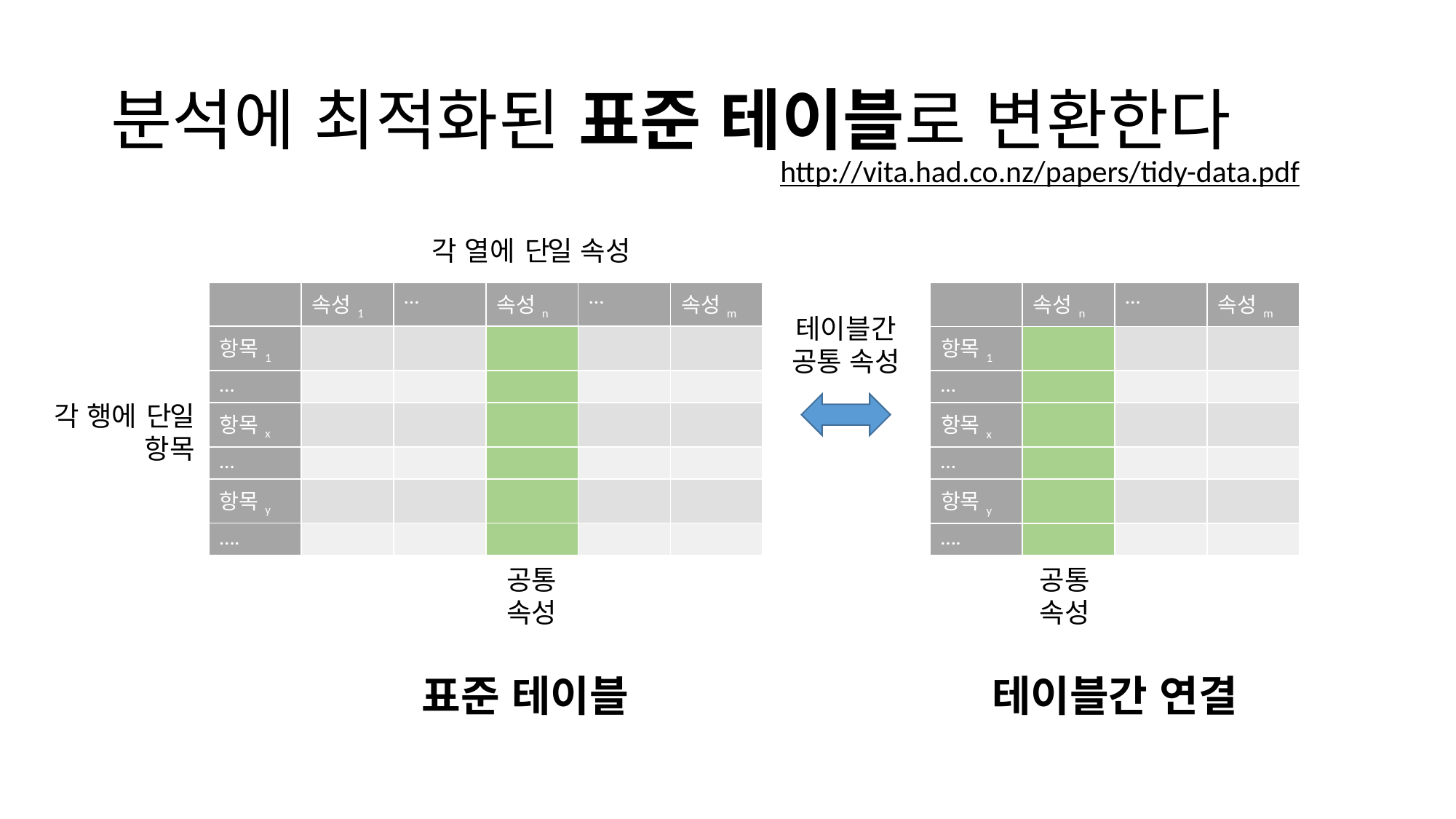

# 분석에 최적화된 표준 테이블로 변환한다
http://vita.had.co.nz/papers/tidy-data.pdf
각 열에 단일 속성
|  | 속성1 | … | 속성n | … | 속성m |
| --- | --- | --- | --- | --- | --- |
| 항목1 |  |  |  |  |  |
| … |  |  |  |  |  |
| 항목x |  |  |  |  |  |
| … |  |  |  |  |  |
| 항목y |  |  |  |  |  |
| …. |  |  |  |  |  |
|  | 속성n | … | 속성m |
| --- | --- | --- | --- |
| 항목1 |  |  |  |
| … |  |  |  |
| 항목x |  |  |  |
| … |  |  |  |
| 항목y |  |  |  |
| …. |  |  |  |
테이블간 공통 속성
각 행에 단일 항목

공통 속성
공통 속성
표준 테이블
테이블간 연결